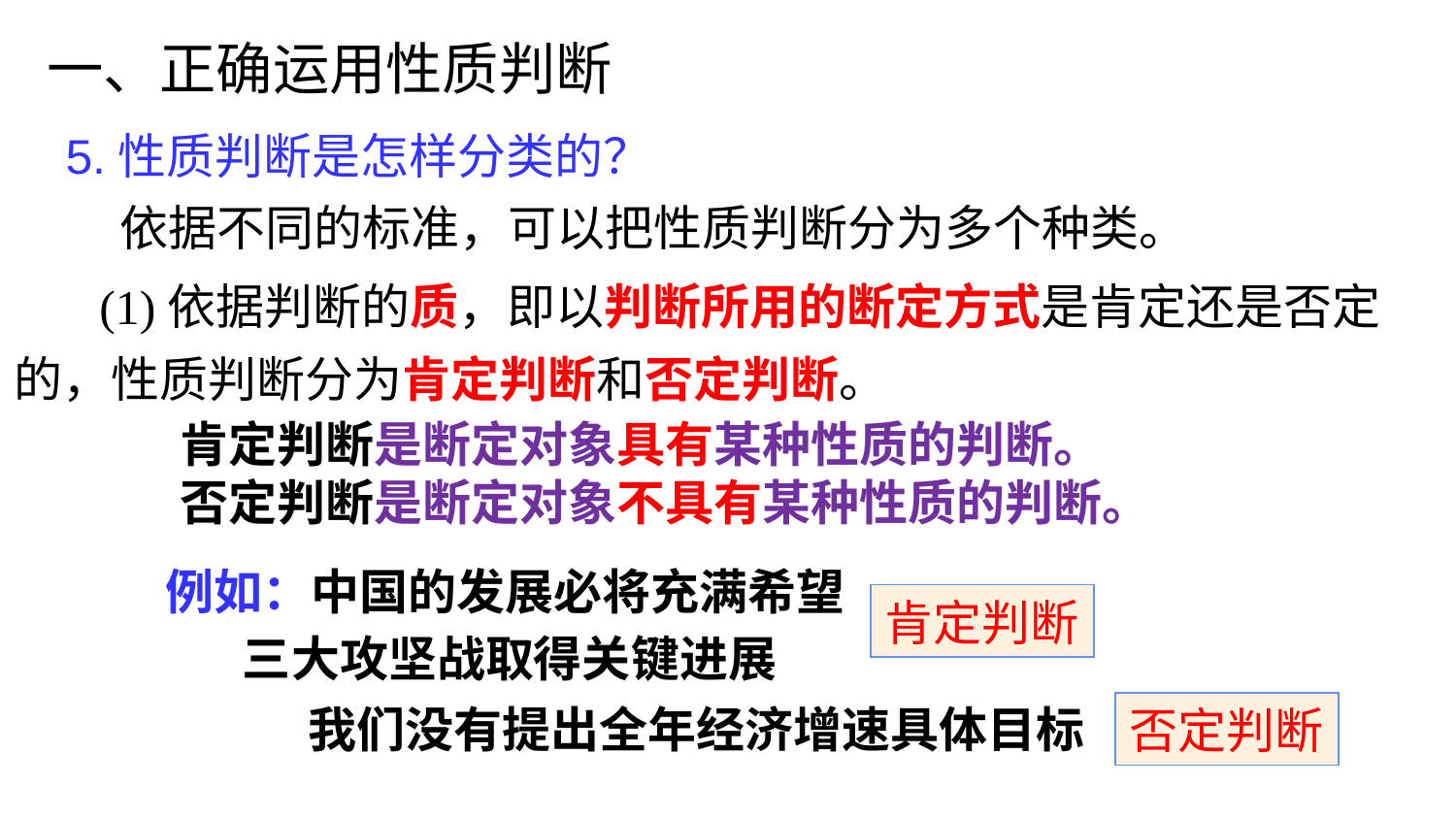

一、正确运用性质判断
5.性质判断是怎样分类的？
依据不同的标准，可以把性质判断分为多个种类。
       (1)依据判断的质，即以判断所用的断定方式是肯定还是否定的，性质判断分为肯定判断和否定判断。
肯定判断是断定对象具有某种性质的判断。
否定判断是断定对象不具有某种性质的判断。
例如：中国的发展必将充满希望
      三大攻坚战取得关键进展
肯定判断
我们没有提出全年经济增速具体目标
否定判断